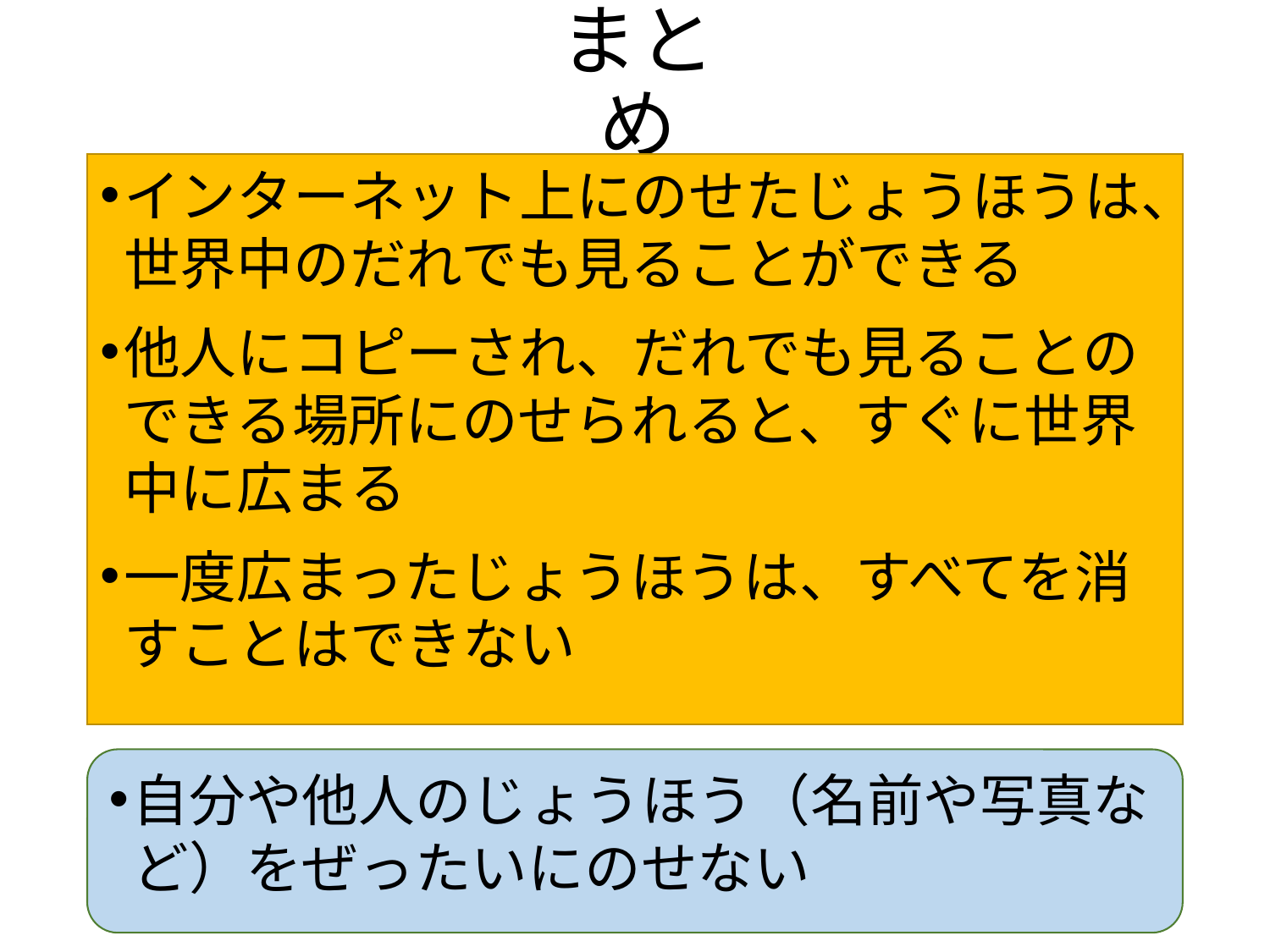

# まとめ
インターネット上にのせたじょうほうは、世界中のだれでも見ることができる
他人にコピーされ、だれでも見ることのできる場所にのせられると、すぐに世界中に広まる
一度広まったじょうほうは、すべてを消すことはできない
自分や他人のじょうほう（名前や写真など）をぜったいにのせない